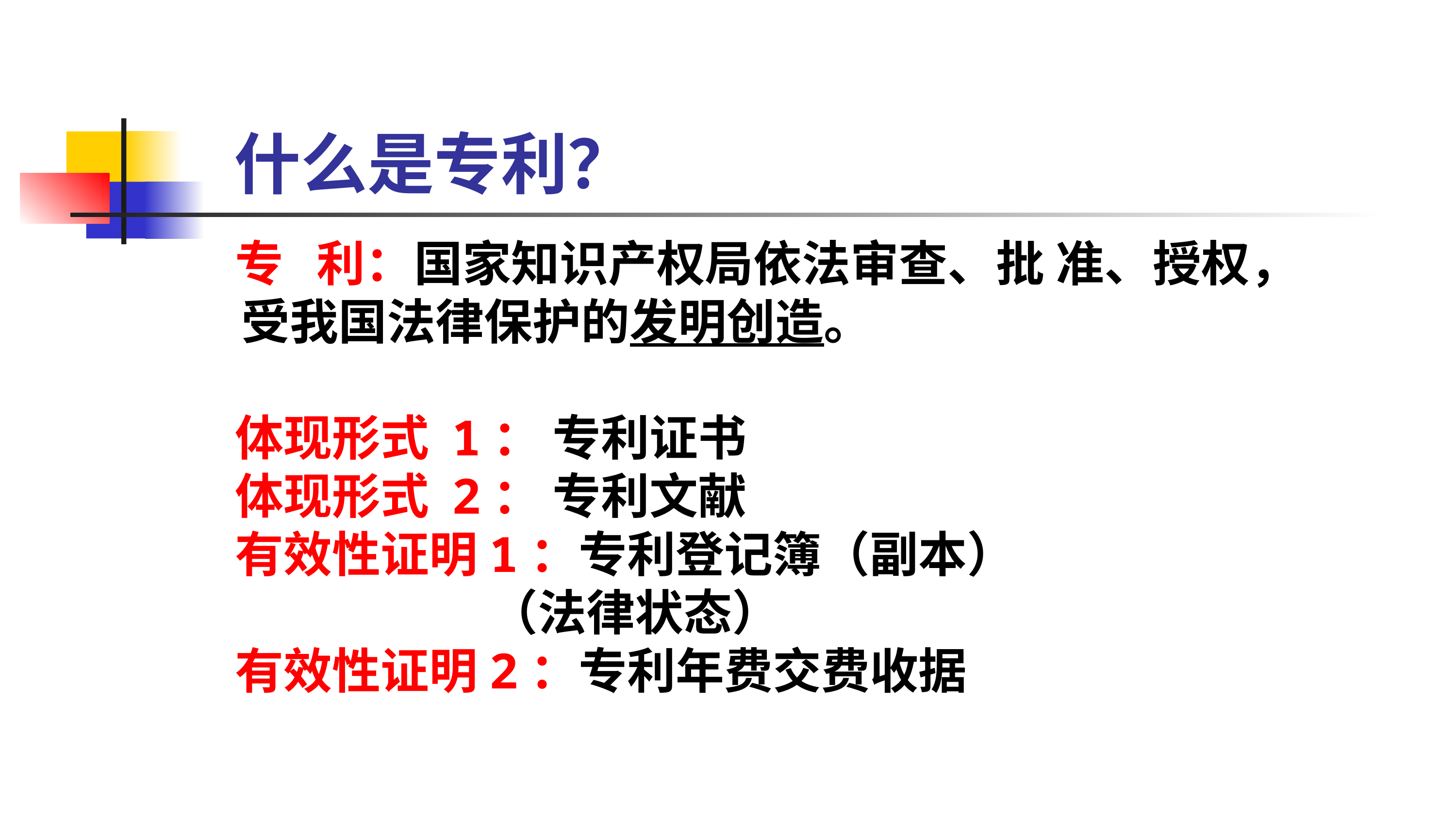

# 什么是专利？
 专   利：国家知识产权局依法审查、批 准、授权，受我国法律保护的发明创造。

 体现形式 1： 专利证书
 体现形式 2： 专利文献
 有效性证明1：专利登记簿（副本）
                        （法律状态）
 有效性证明2：专利年费交费收据